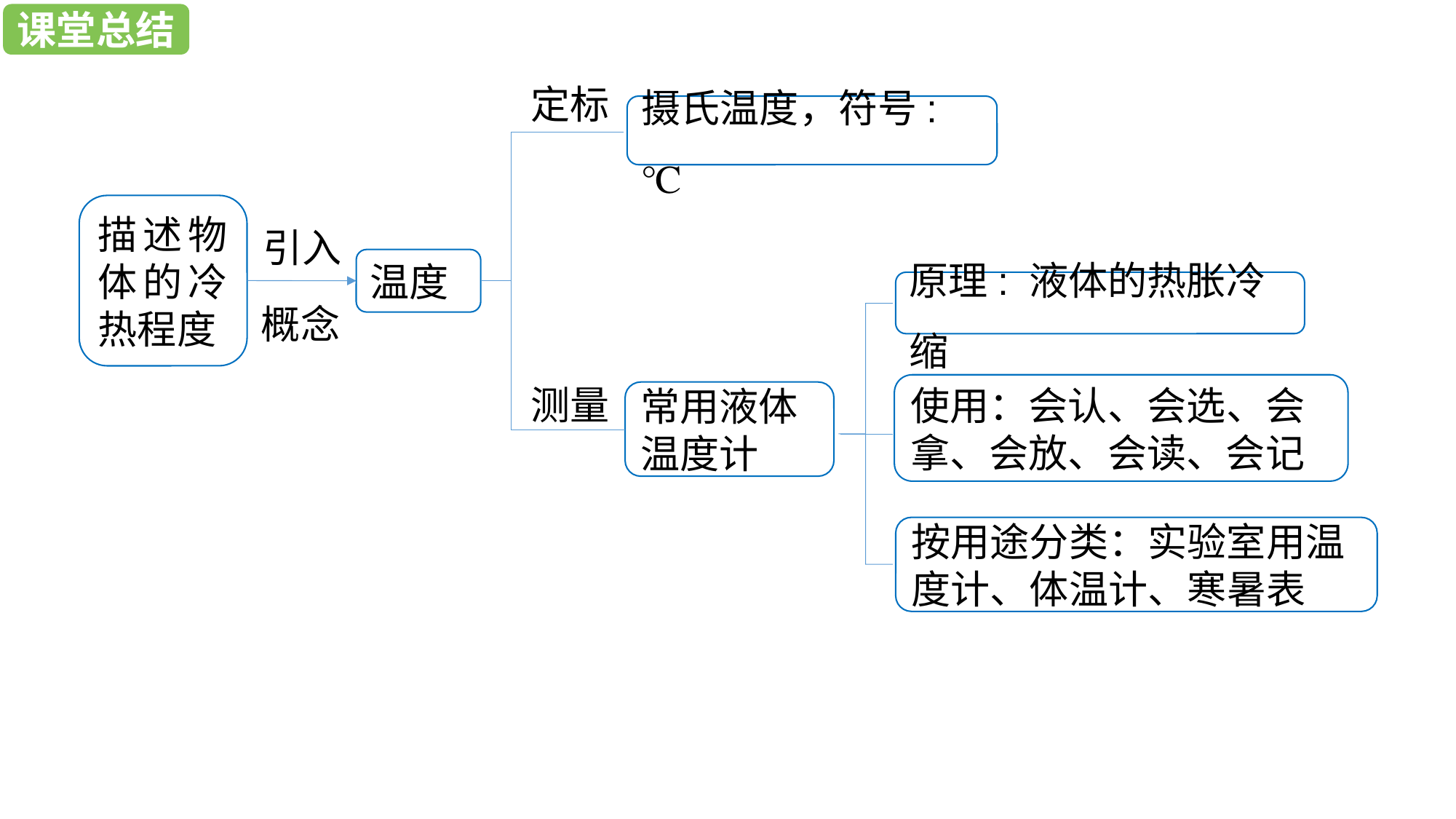

课堂总结
课堂总结
定标
摄氏温度，符号: ℃

描述物体的冷热程度
引入
温度
概念
原理: 液体的热胀冷缩

使用：会认、会选、会拿、会放、会读、会记
测量
常用液体温度计
按用途分类：实验室用温度计、体温计、寒暑表